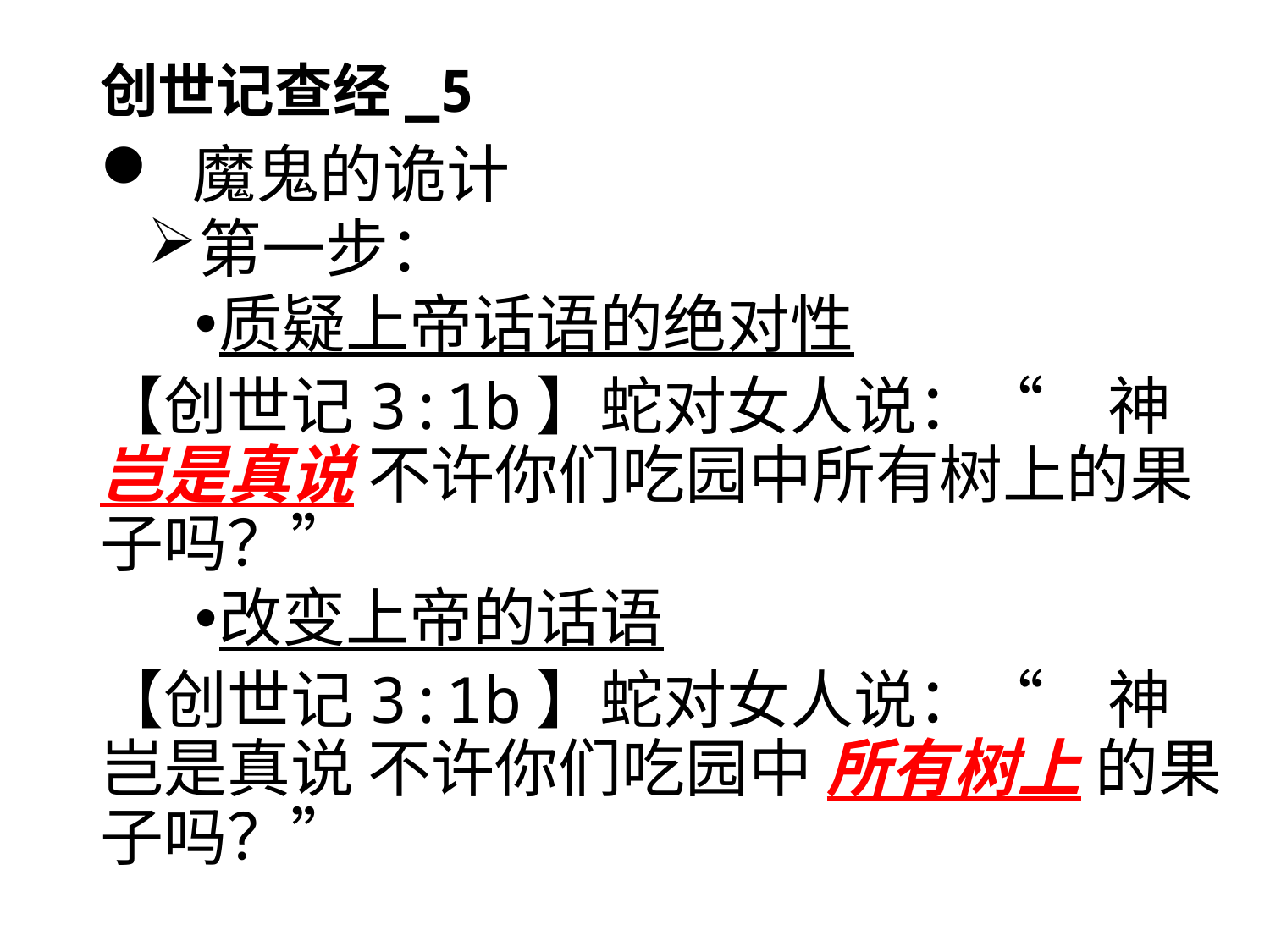

# 创世记查经_5
 魔鬼的诡计
第一步：
质疑上帝话语的绝对性
【创世记3:1b】蛇对女人说：“　神 岂是真说 不许你们吃园中所有树上的果子吗？”
改变上帝的话语
【创世记3:1b】蛇对女人说：“　神 岂是真说 不许你们吃园中 所有树上 的果子吗？”